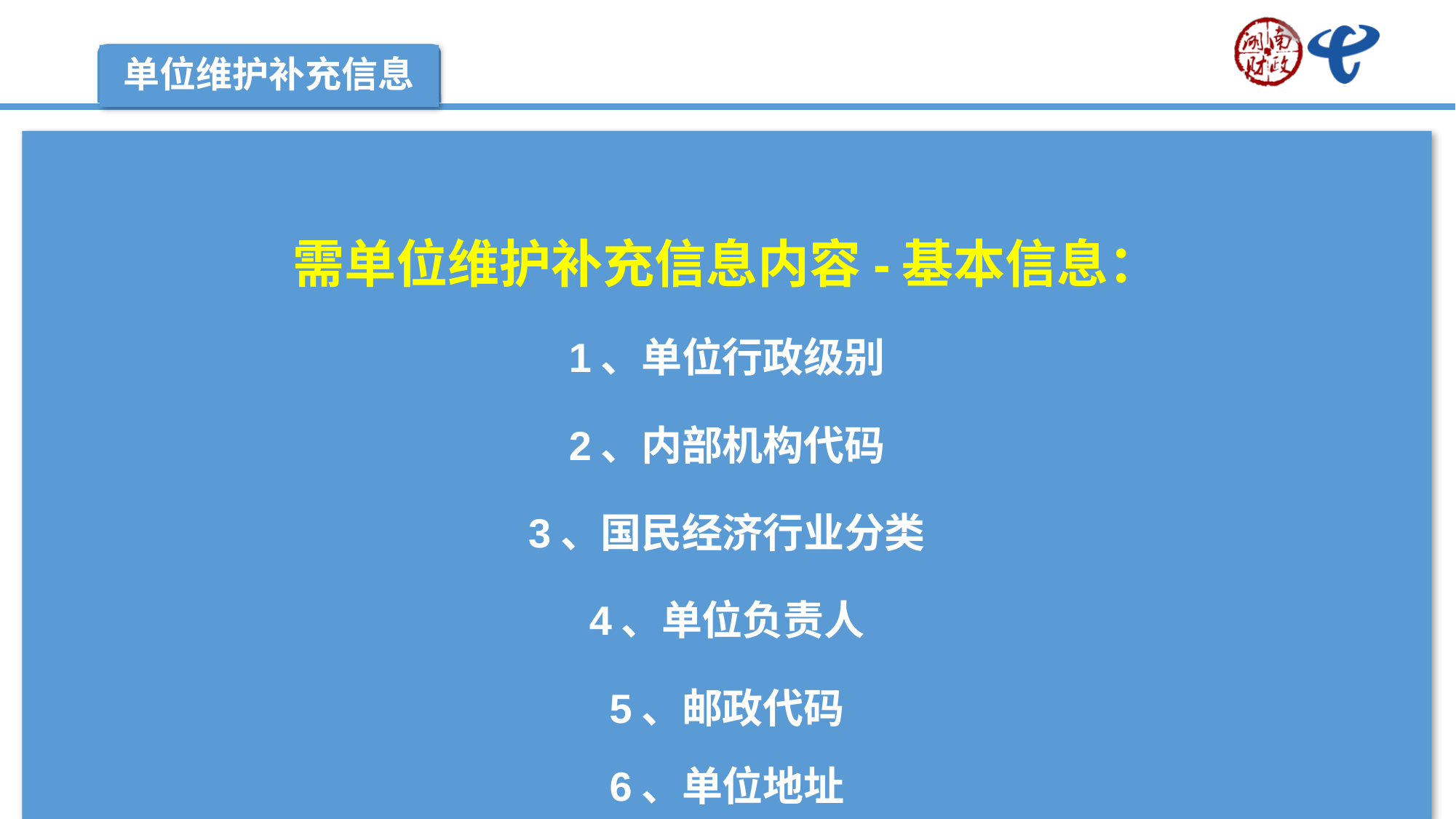

单位维护补充信息

需单位维护补充信息内容-基本信息：
1、单位行政级别
2、内部机构代码
3、国民经济行业分类
4、单位负责人
5、邮政代码
6、单位地址